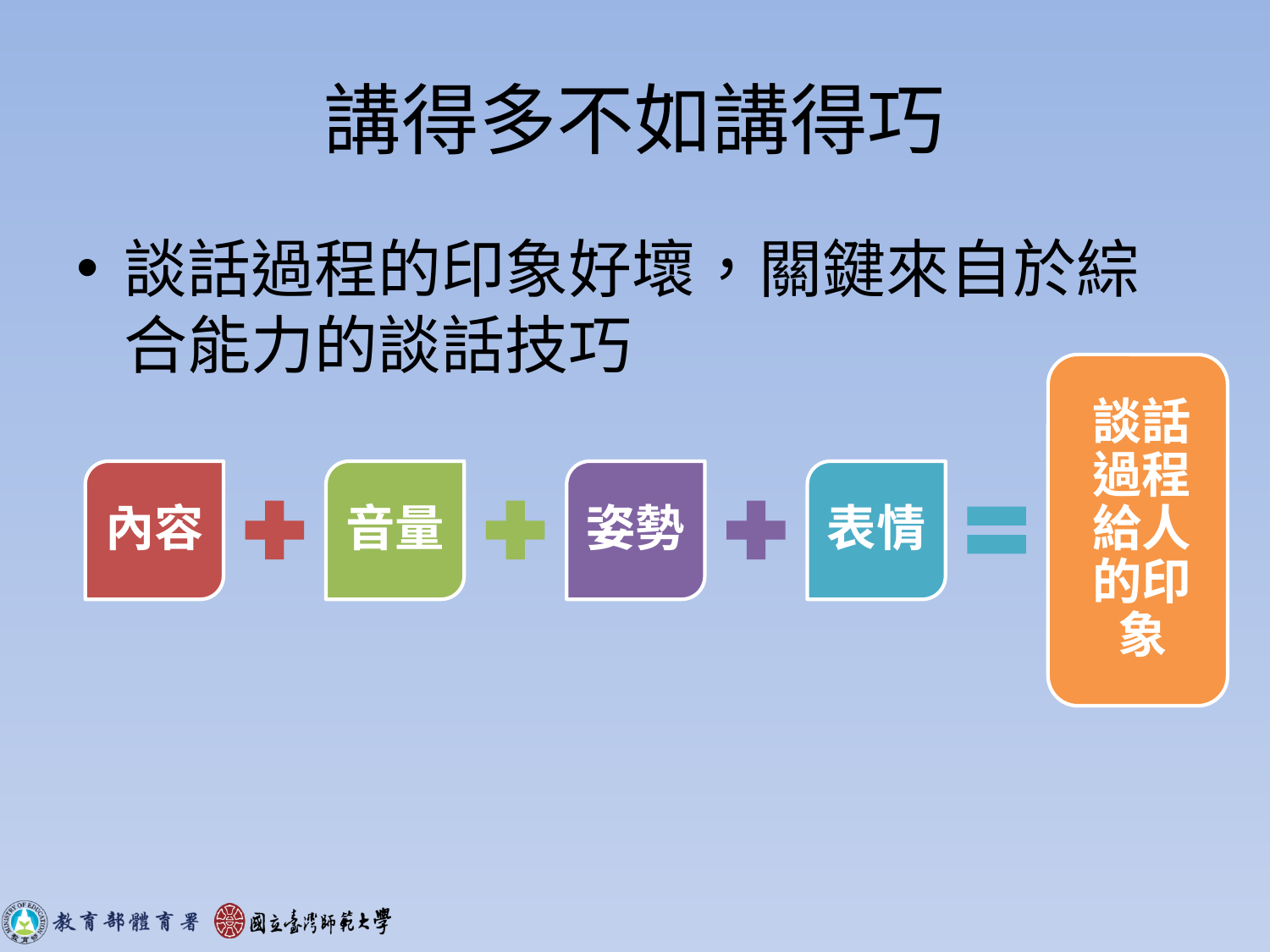

# 講得多不如講得巧
內容

音量

姿勢

表情

談話過程給人的印象
談話過程的印象好壞，關鍵來自於綜合能力的談話技巧